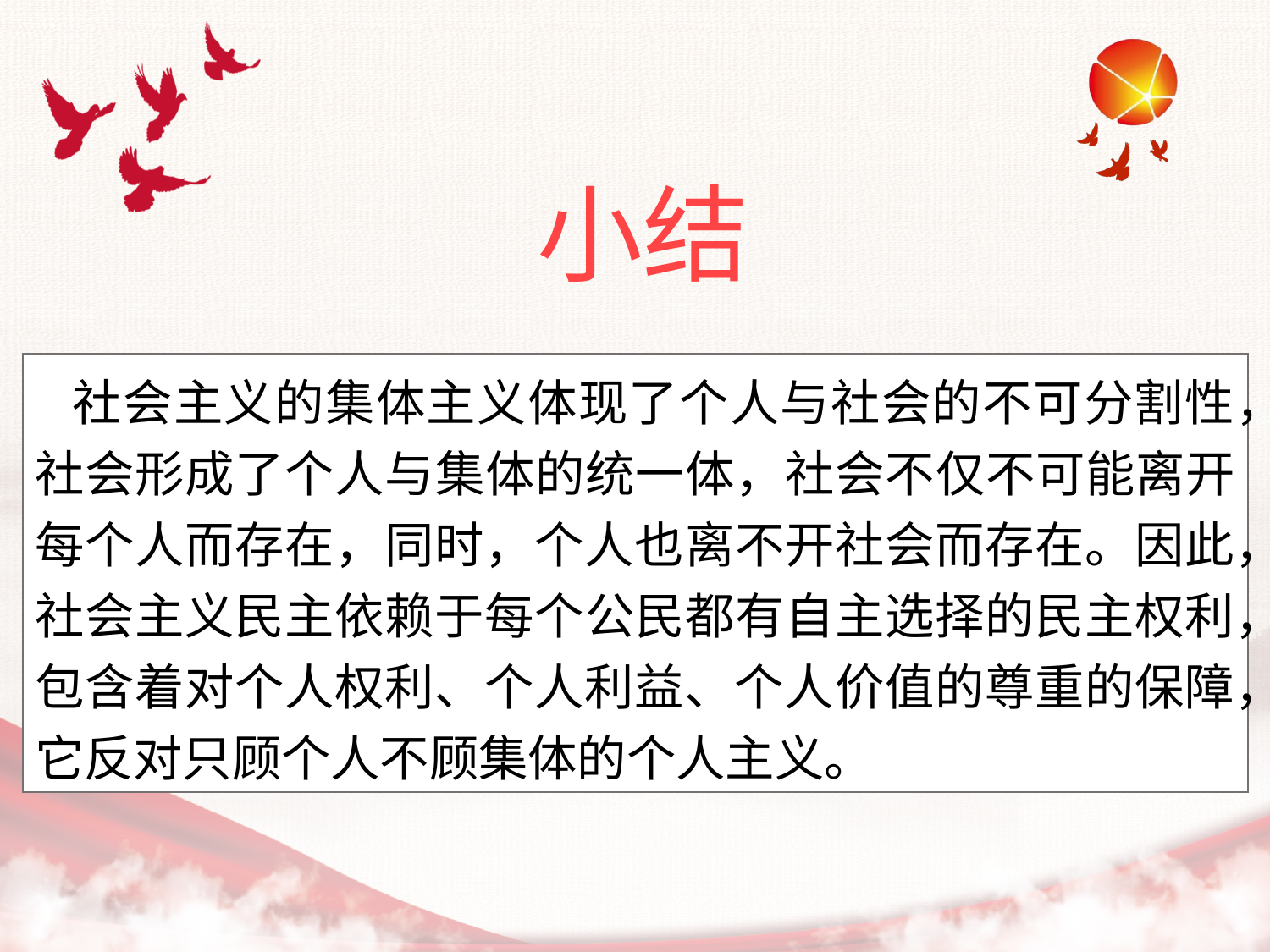

小结
  社会主义的集体主义体现了个人与社会的不可分割性，社会形成了个人与集体的统一体，社会不仅不可能离开每个人而存在，同时，个人也离不开社会而存在。因此，社会主义民主依赖于每个公民都有自主选择的民主权利，包含着对个人权利、个人利益、个人价值的尊重的保障，它反对只顾个人不顾集体的个人主义。